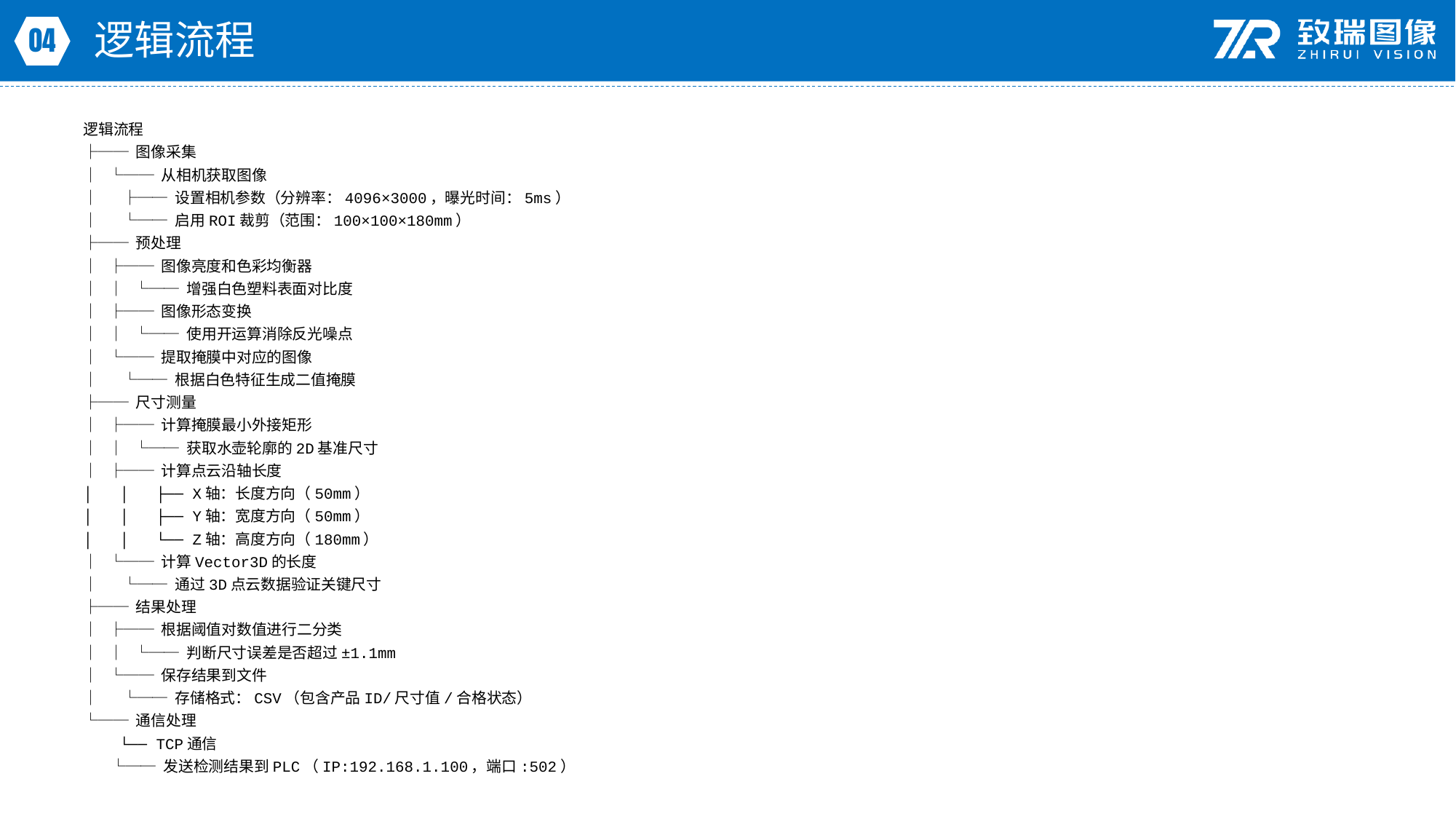

逻辑流程
04

逻辑流程
├── 图像采集
│   └── 从相机获取图像
│       ├── 设置相机参数（分辨率：4096×3000，曝光时间：5ms）
│       └── 启用ROI裁剪（范围：100×100×180mm）
├── 预处理
│   ├── 图像亮度和色彩均衡器
│   │   └── 增强白色塑料表面对比度
│   ├── 图像形态变换
│   │   └── 使用开运算消除反光噪点
│   └── 提取掩膜中对应的图像
│       └── 根据白色特征生成二值掩膜
├── 尺寸测量
│   ├── 计算掩膜最小外接矩形
│   │   └── 获取水壶轮廓的2D基准尺寸
│   ├── 计算点云沿轴长度
│   │   ├── X轴：长度方向（50mm）
│   │   ├── Y轴：宽度方向（50mm）
│   │   └── Z轴：高度方向（180mm）
│   └── 计算Vector3D的长度
│       └── 通过3D点云数据验证关键尺寸
├── 结果处理
│   ├── 根据阈值对数值进行二分类
│   │   └── 判断尺寸误差是否超过±1.1mm
│   └── 保存结果到文件
│       └── 存储格式：CSV（包含产品ID/尺寸值/合格状态）
└── 通信处理
    └── TCP通信
        └── 发送检测结果到PLC（IP:192.168.1.100，端口:502）